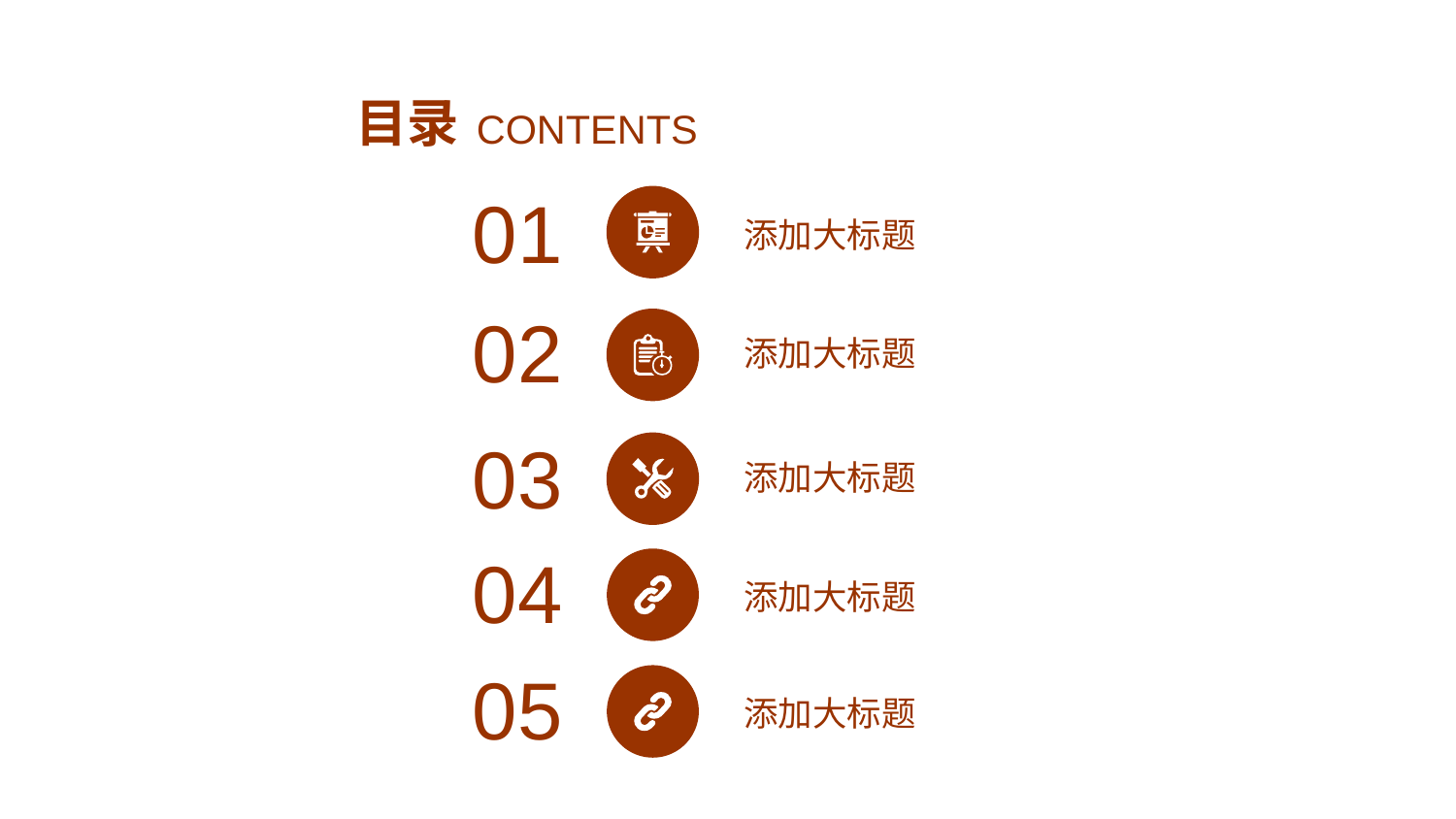

目录
CONTENTS
01

添加大标题
02

添加大标题
03

添加大标题
04

添加大标题
05

添加大标题